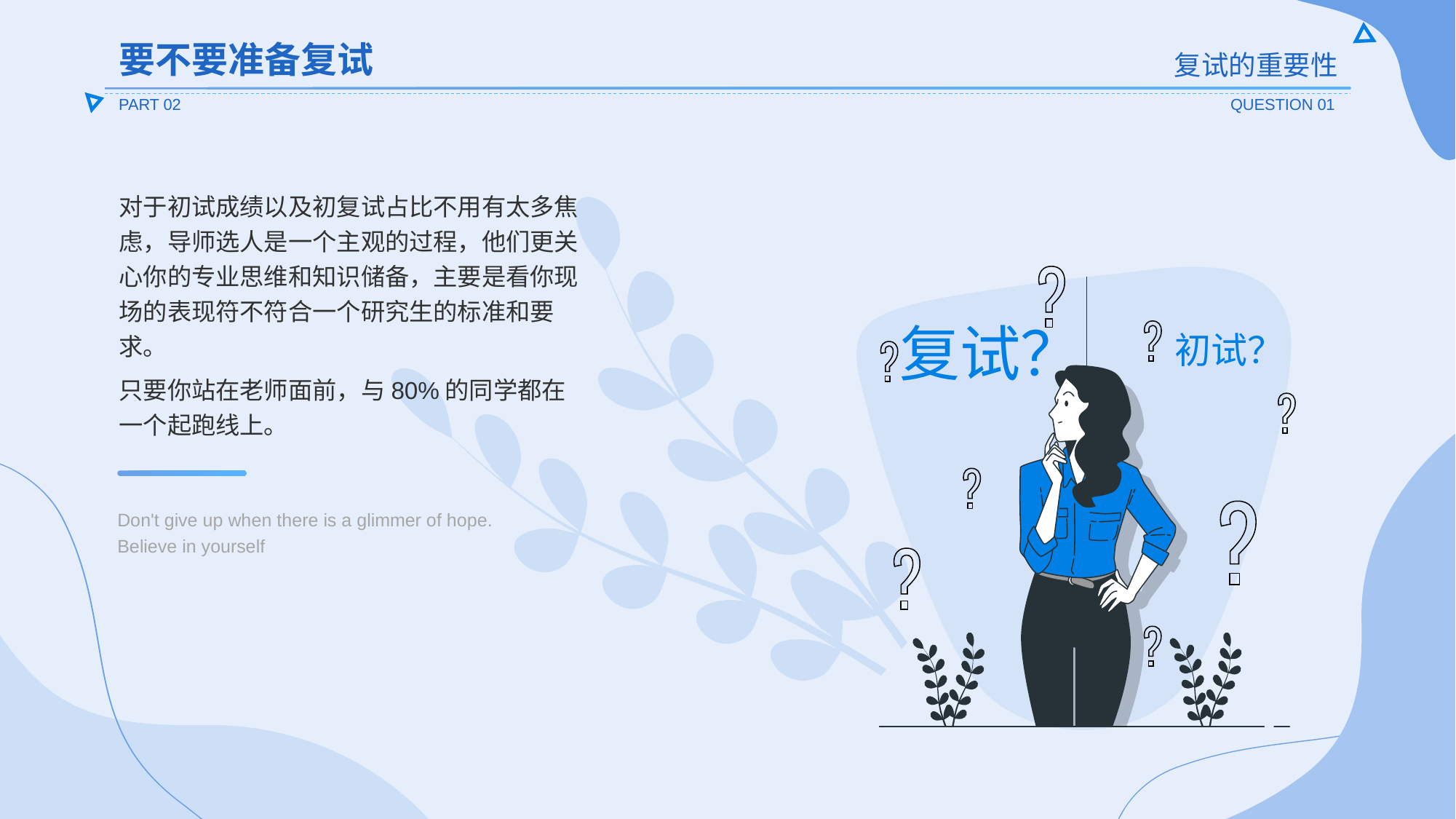

要不要准备复试
复试的重要性
PART 02
QUESTION 01
对于初试成绩以及初复试占比不用有太多焦虑，导师选人是一个主观的过程，他们更关心你的专业思维和知识储备，主要是看你现场的表现符不符合一个研究生的标准和要求。
只要你站在老师面前，与80%的同学都在一个起跑线上。

复试？
初试？

Don't give up when there is a glimmer of hope. Believe in yourself